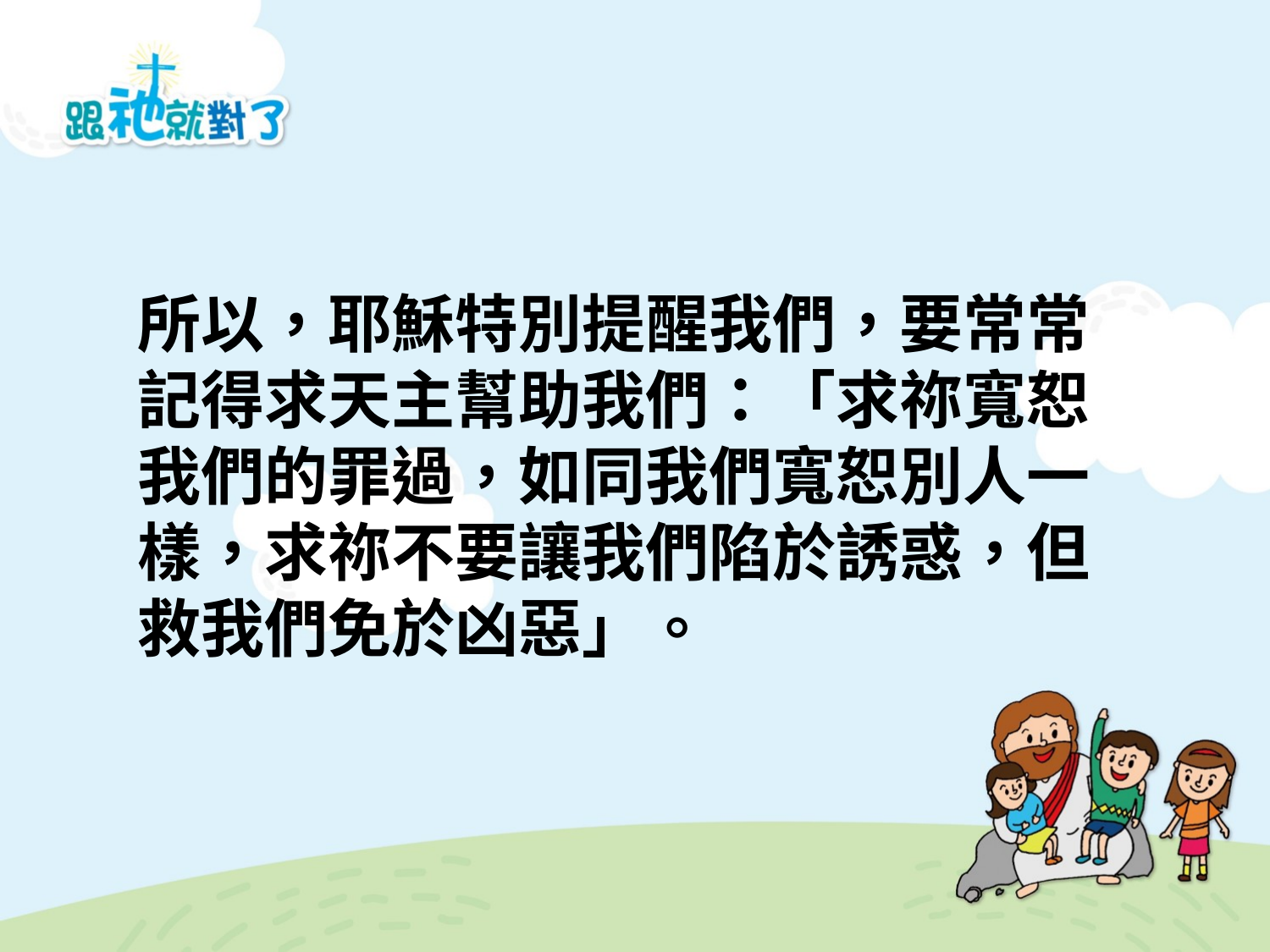

所以，耶穌特別提醒我們，要常常記得求天主幫助我們：「求祢寬恕我們的罪過，如同我們寬恕別人一樣，求祢不要讓我們陷於誘惑，但救我們免於凶惡」。